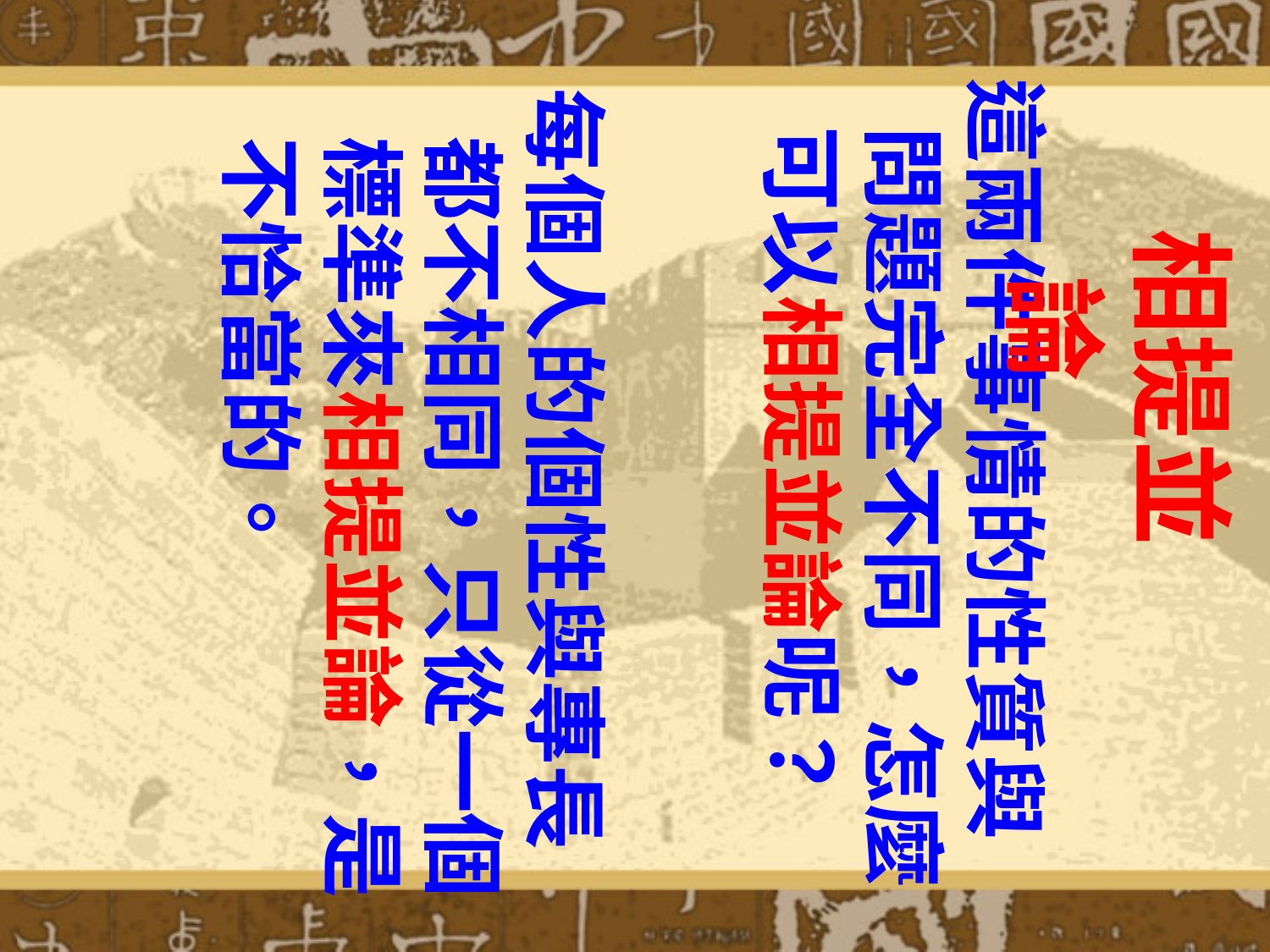

這兩件事情的性質與問題完全不同，怎麼可以相提並論呢？
每個人的個性與專長都不相同，只從一個標準來相提並論，是不恰當的。
相提並論